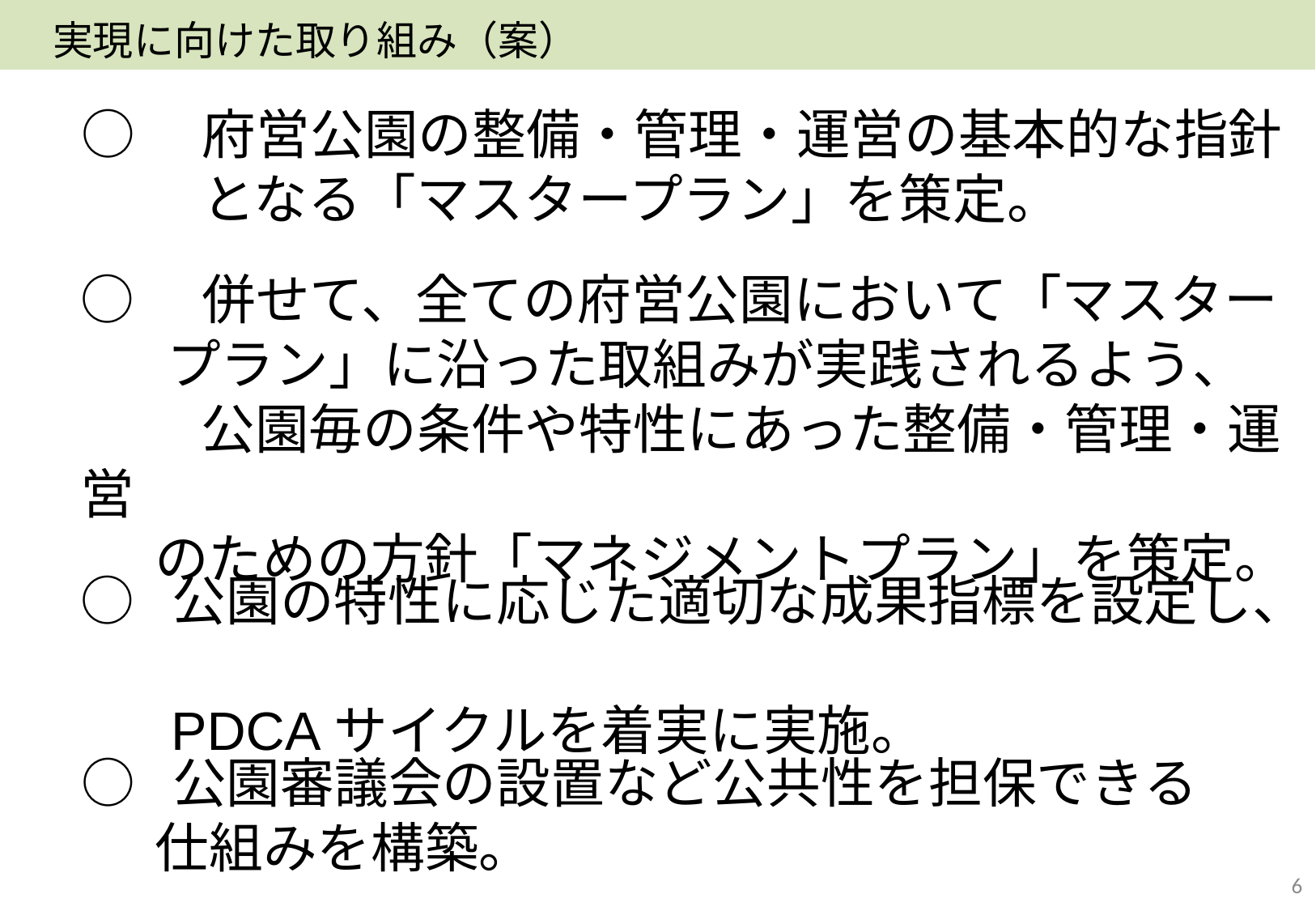

実現に向けた取り組み（案）
○　府営公園の整備・管理・運営の基本的な指針
　　 となる「マスタープラン」を策定。
○　併せて、全ての府営公園において「マスター
      プラン」に沿った取組みが実践されるよう、
　　 公園毎の条件や特性にあった整備・管理・運営
     のための方針「マネジメントプラン」を策定。
○  公園の特性に応じた適切な成果指標を設定し、
      PDCAサイクルを着実に実施。
○  公園審議会の設置など公共性を担保できる
     仕組みを構築。
6